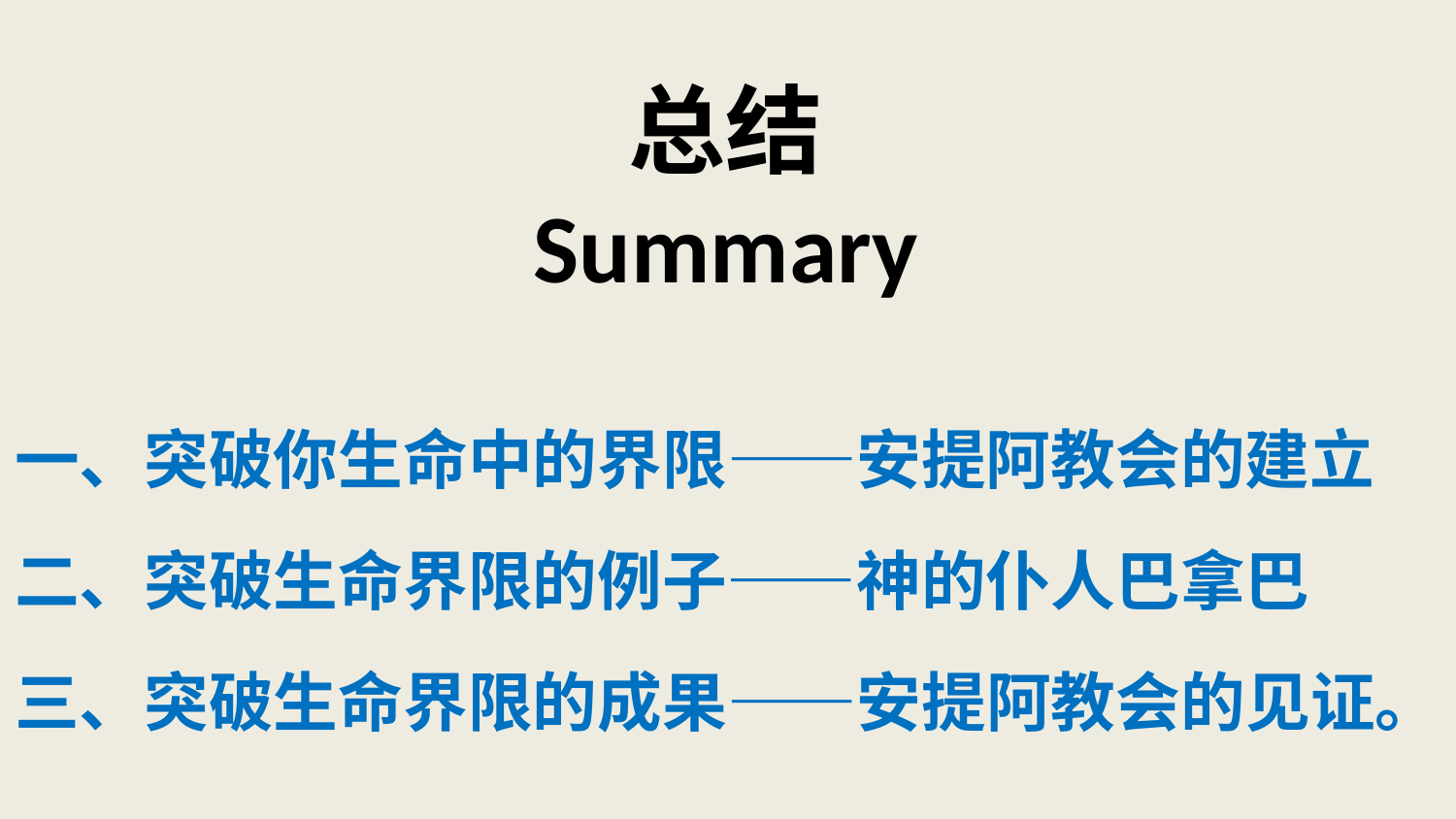

# 总结 Summary

一、突破你生命中的界限——安提阿教会的建立
二、突破生命界限的例子——神的仆人巴拿巴
三、突破生命界限的成果——安提阿教会的见证。